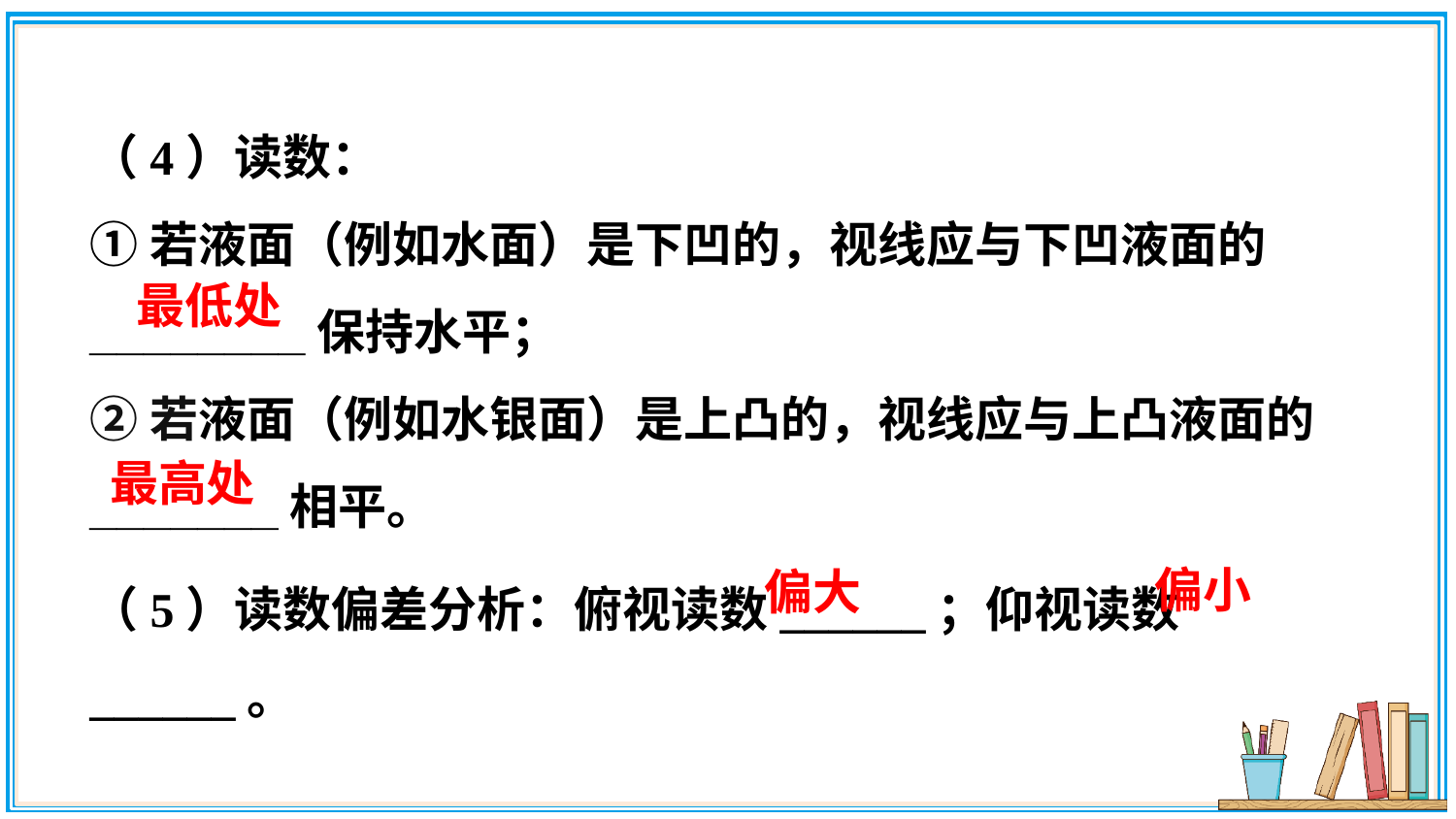

（4）读数：
①若液面（例如水面）是下凹的，视线应与下凹液面的________保持水平；
②若液面（例如水银面）是上凸的，视线应与上凸液面的_______相平。
最低处
最高处
（5）读数偏差分析：俯视读数______；仰视读数______。
偏小
偏大